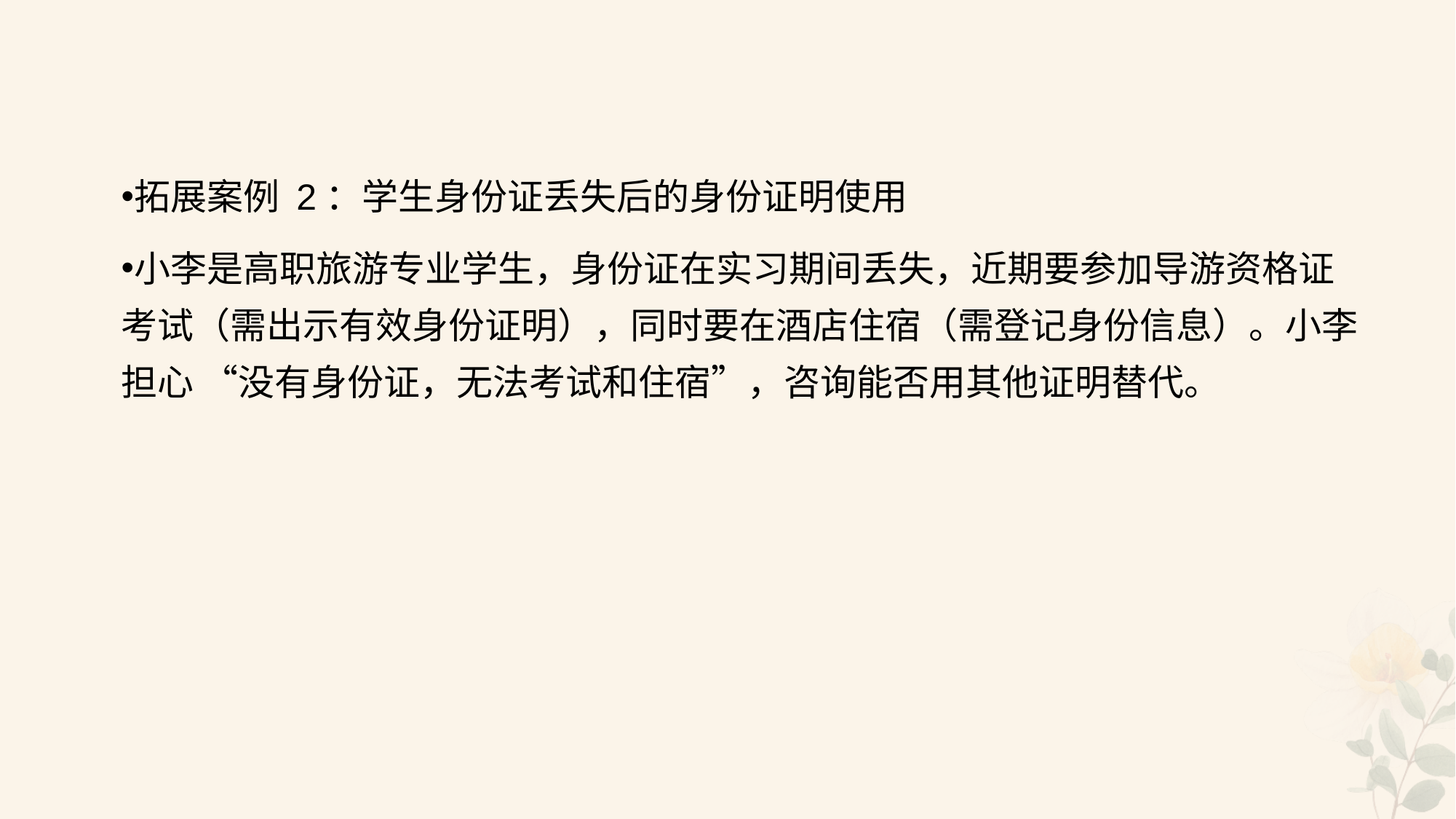

#
拓展案例 2：学生身份证丢失后的身份证明使用
小李是高职旅游专业学生，身份证在实习期间丢失，近期要参加导游资格证考试（需出示有效身份证明），同时要在酒店住宿（需登记身份信息）。小李担心 “没有身份证，无法考试和住宿”，咨询能否用其他证明替代。